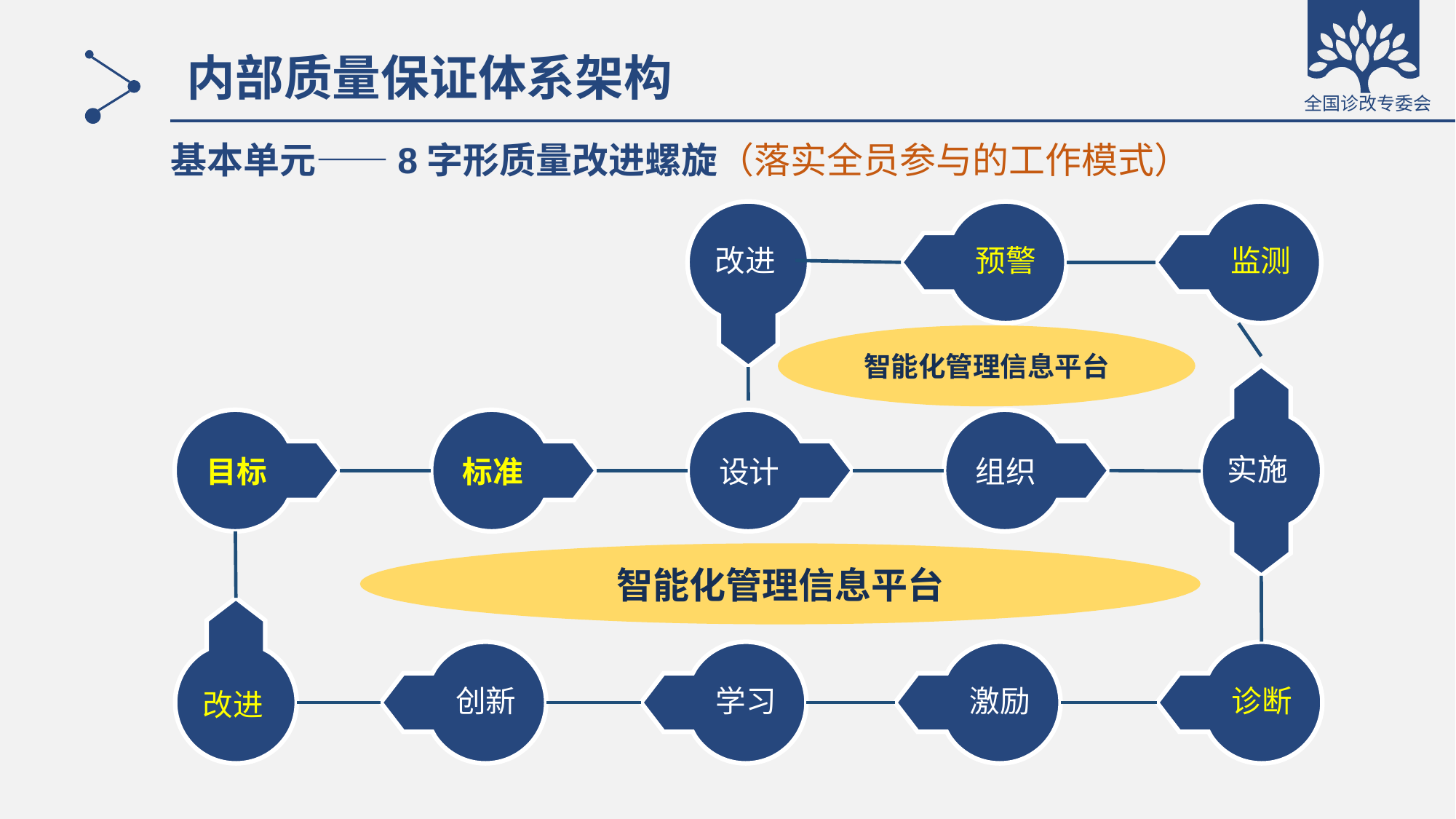

# 内部质量保证体系架构
基本单元——8字形质量改进螺旋（落实全员参与的工作模式）

改进

预警

监测
智能化管理信息平台

实施
  目标
  标准
  设计
  组织
智能化管理信息平台

改进

创新

学习

激励

诊断